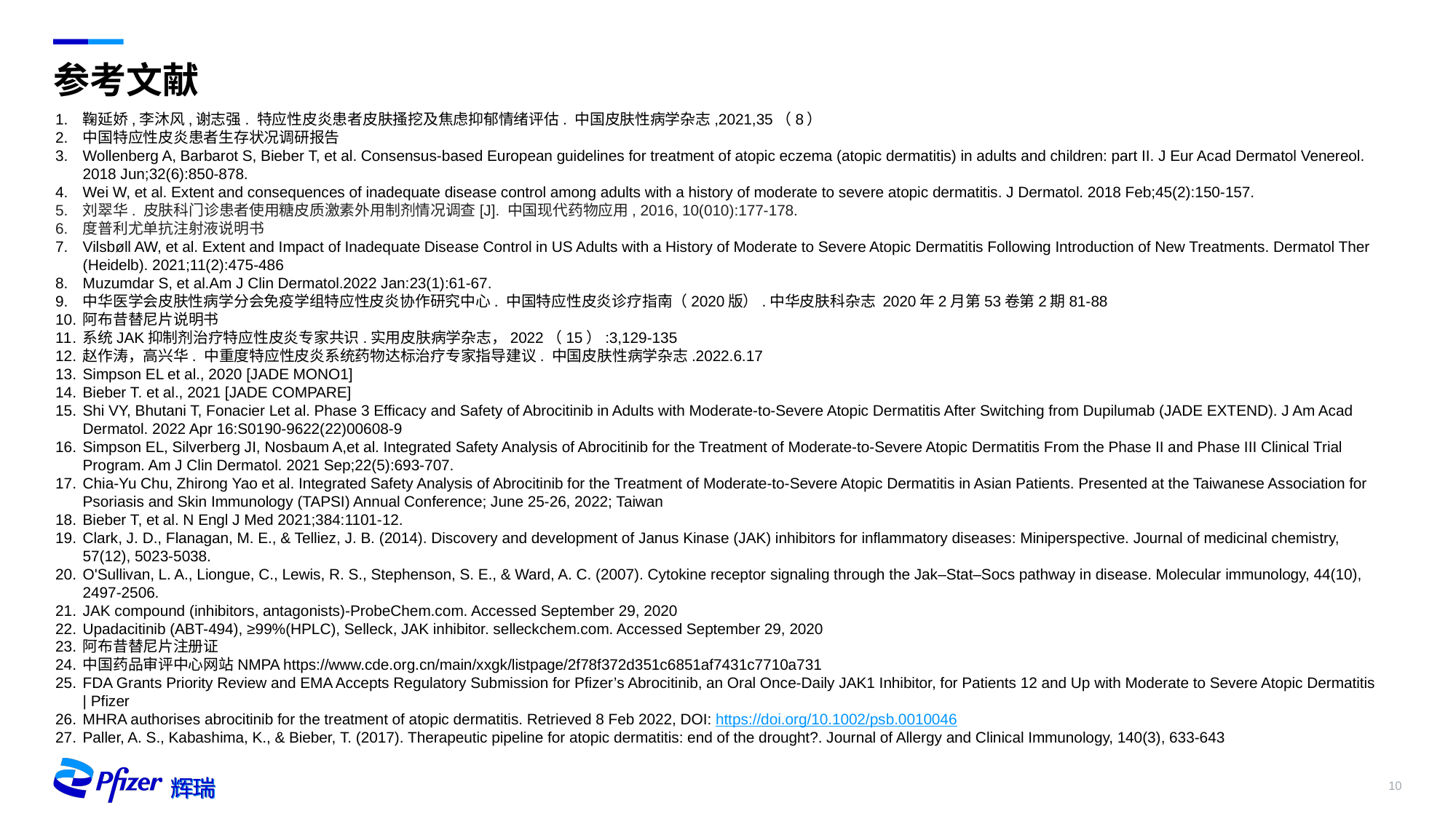

公平性
# 参考文献
鞠延娇,李沐风,谢志强. 特应性皮炎患者皮肤搔挖及焦虑抑郁情绪评估. 中国皮肤性病学杂志,2021,35（8）
中国特应性皮炎患者生存状况调研报告
Wollenberg A, Barbarot S, Bieber T, et al. Consensus-based European guidelines for treatment of atopic eczema (atopic dermatitis) in adults and children: part II. J Eur Acad Dermatol Venereol. 2018 Jun;32(6):850-878.
Wei W, et al. Extent and consequences of inadequate disease control among adults with a history of moderate to severe atopic dermatitis. J Dermatol. 2018 Feb;45(2):150-157.
刘翠华. 皮肤科门诊患者使用糖皮质激素外用制剂情况调查[J]. 中国现代药物应用, 2016, 10(010):177-178.
度普利尤单抗注射液说明书
Vilsbøll AW, et al. Extent and Impact of Inadequate Disease Control in US Adults with a History of Moderate to Severe Atopic Dermatitis Following Introduction of New Treatments. Dermatol Ther (Heidelb). 2021;11(2):475-486
Muzumdar S, et al.Am J Clin Dermatol.2022 Jan:23(1):61-67.
中华医学会皮肤性病学分会免疫学组特应性皮炎协作研究中心. 中国特应性皮炎诊疗指南（2020版）.中华皮肤科杂志 2020年2月第53卷第2期81-88
阿布昔替尼片说明书
系统JAK抑制剂治疗特应性皮炎专家共识.实用皮肤病学杂志，2022（15）:3,129-135
赵作涛，高兴华. 中重度特应性皮炎系统药物达标治疗专家指导建议. 中国皮肤性病学杂志.2022.6.17
Simpson EL et al., 2020 [JADE MONO1]
Bieber T. et al., 2021 [JADE COMPARE]
Shi VY, Bhutani T, Fonacier Let al. Phase 3 Efficacy and Safety of Abrocitinib in Adults with Moderate-to-Severe Atopic Dermatitis After Switching from Dupilumab (JADE EXTEND). J Am Acad Dermatol. 2022 Apr 16:S0190-9622(22)00608-9
Simpson EL, Silverberg JI, Nosbaum A,et al. Integrated Safety Analysis of Abrocitinib for the Treatment of Moderate-to-Severe Atopic Dermatitis From the Phase II and Phase III Clinical Trial Program. Am J Clin Dermatol. 2021 Sep;22(5):693-707.
Chia-Yu Chu, Zhirong Yao et al. Integrated Safety Analysis of Abrocitinib for the Treatment of Moderate-to-Severe Atopic Dermatitis in Asian Patients. Presented at the Taiwanese Association for Psoriasis and Skin Immunology (TAPSI) Annual Conference; June 25-26, 2022; Taiwan
Bieber T, et al. N Engl J Med 2021;384:1101-12.
Clark, J. D., Flanagan, M. E., & Telliez, J. B. (2014). Discovery and development of Janus Kinase (JAK) inhibitors for inflammatory diseases: Miniperspective. Journal of medicinal chemistry, 57(12), 5023-5038.
O'Sullivan, L. A., Liongue, C., Lewis, R. S., Stephenson, S. E., & Ward, A. C. (2007). Cytokine receptor signaling through the Jak–Stat–Socs pathway in disease. Molecular immunology, 44(10), 2497-2506.
JAK compound (inhibitors, antagonists)-ProbeChem.com. Accessed September 29, 2020
Upadacitinib (ABT-494), ≥99%(HPLC), Selleck, JAK inhibitor. selleckchem.com. Accessed September 29, 2020
阿布昔替尼片注册证
中国药品审评中心网站NMPA https://www.cde.org.cn/main/xxgk/listpage/2f78f372d351c6851af7431c7710a731
FDA Grants Priority Review and EMA Accepts Regulatory Submission for Pfizer’s Abrocitinib, an Oral Once-Daily JAK1 Inhibitor, for Patients 12 and Up with Moderate to Severe Atopic Dermatitis | Pfizer
MHRA authorises abrocitinib for the treatment of atopic dermatitis. Retrieved 8 Feb 2022, DOI: https://doi.org/10.1002/psb.0010046
Paller, A. S., Kabashima, K., & Bieber, T. (2017). Therapeutic pipeline for atopic dermatitis: end of the drought?. Journal of Allergy and Clinical Immunology, 140(3), 633-643